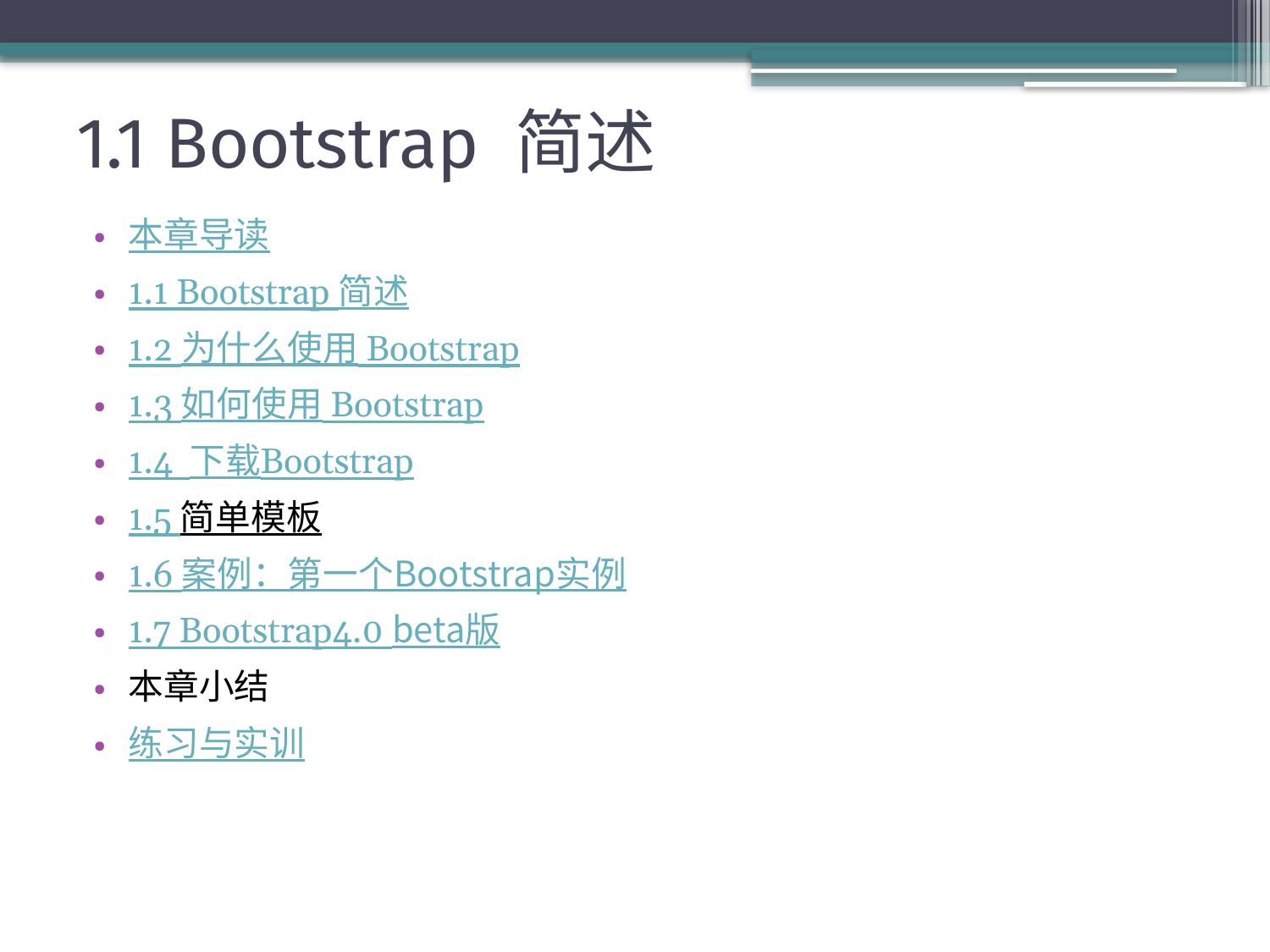

# 1.1 Bootstrap 简述
本章导读
1.1 Bootstrap 简述
1.2 为什么使用 Bootstrap
1.3 如何使用 Bootstrap
1.4  下载Bootstrap
1.5 简单模板
1.6 案例：第一个Bootstrap实例
1.7 Bootstrap4.0 beta版
本章小结
练习与实训